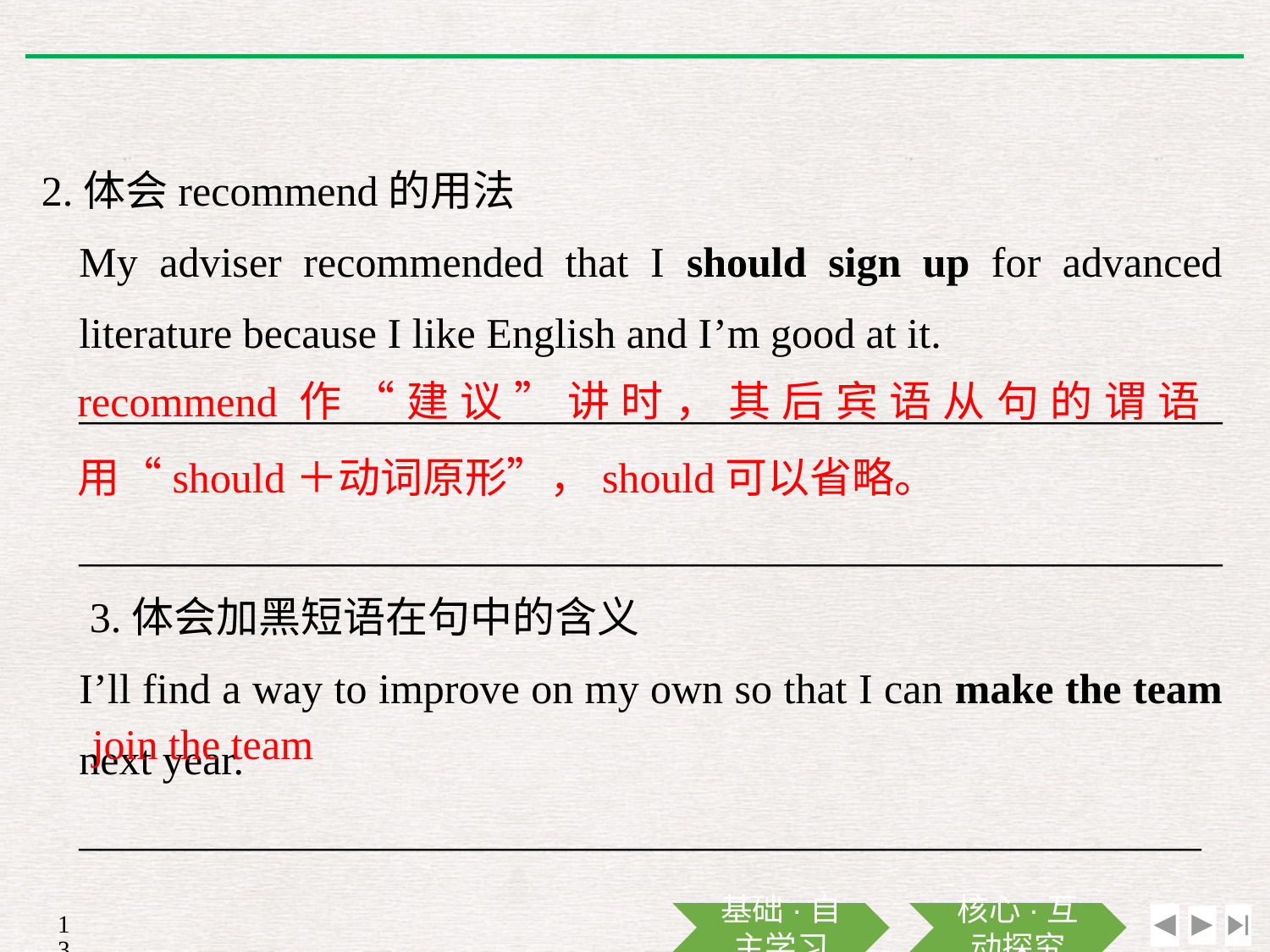

2.体会recommend的用法
	My adviser recommended that I should sign up for advanced literature because I like English and I’m good at it.
	______________________________________________________
	______________________________________________________ 3.体会加黑短语在句中的含义
	I’ll find a way to improve on my own so that I can make the team next year.
	_____________________________________________________
recommend作“建议”讲时，其后宾语从句的谓语用“should＋动词原形”，should可以省略。
join the team